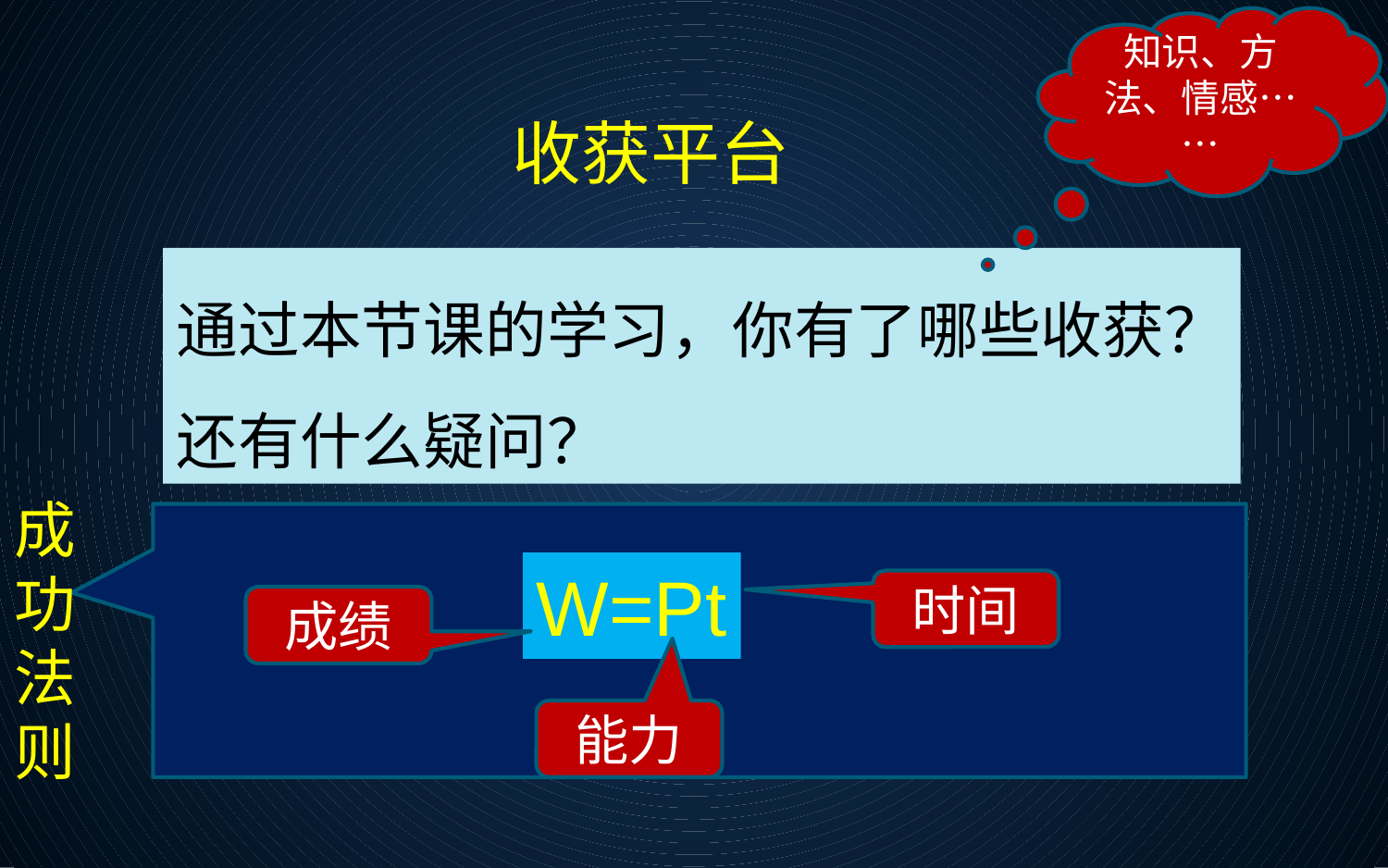

知识、方法、情感……
收获平台
通过本节课的学习，你有了哪些收获？
还有什么疑问？
成
功
法
则

W=Pt
时间
成绩
能力